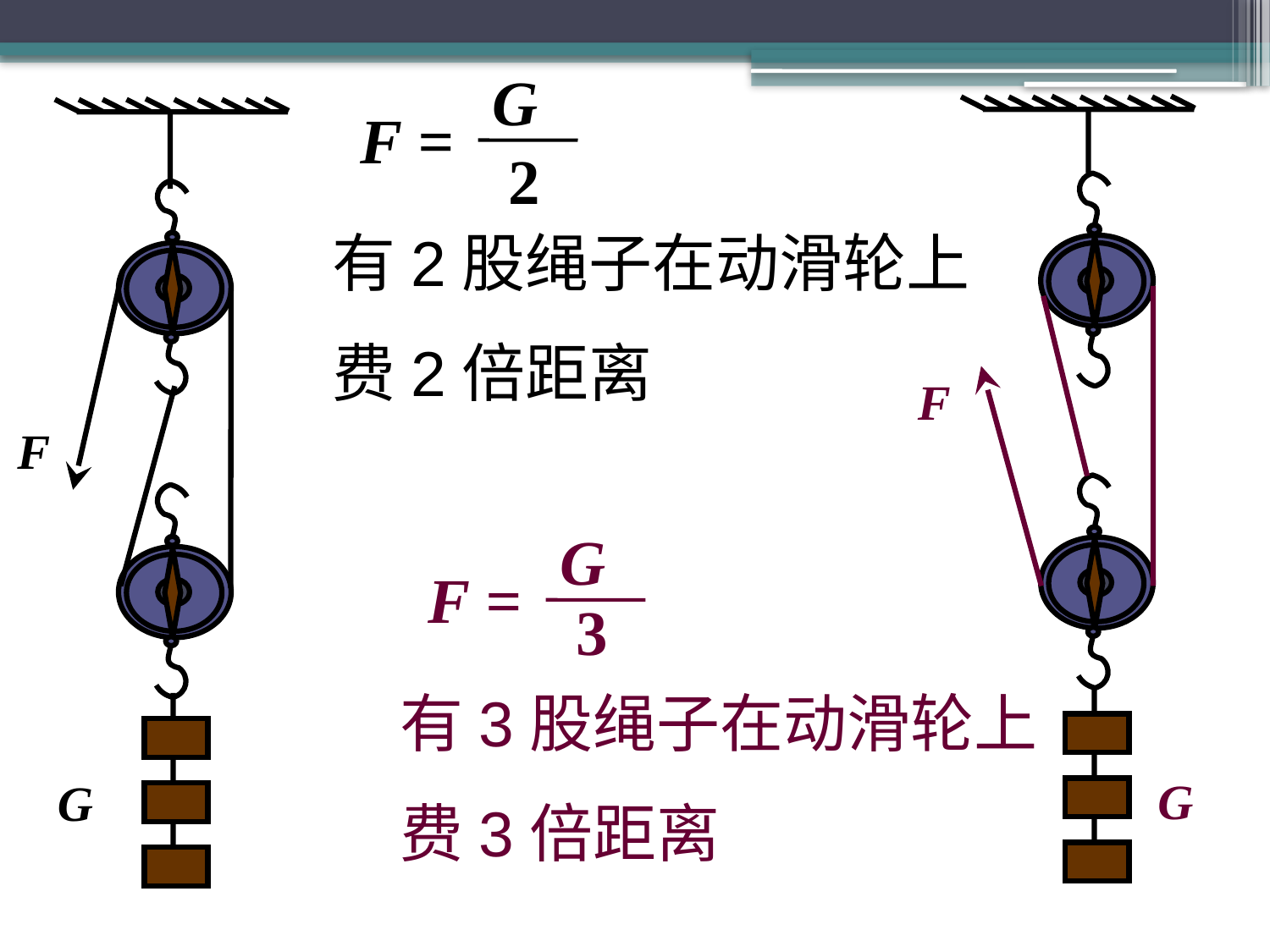

G
F =

2

有2股绳子在动滑轮上

费2倍距离
F

F

G
F =

3

有3股绳子在动滑轮上

G
G
费3倍距离